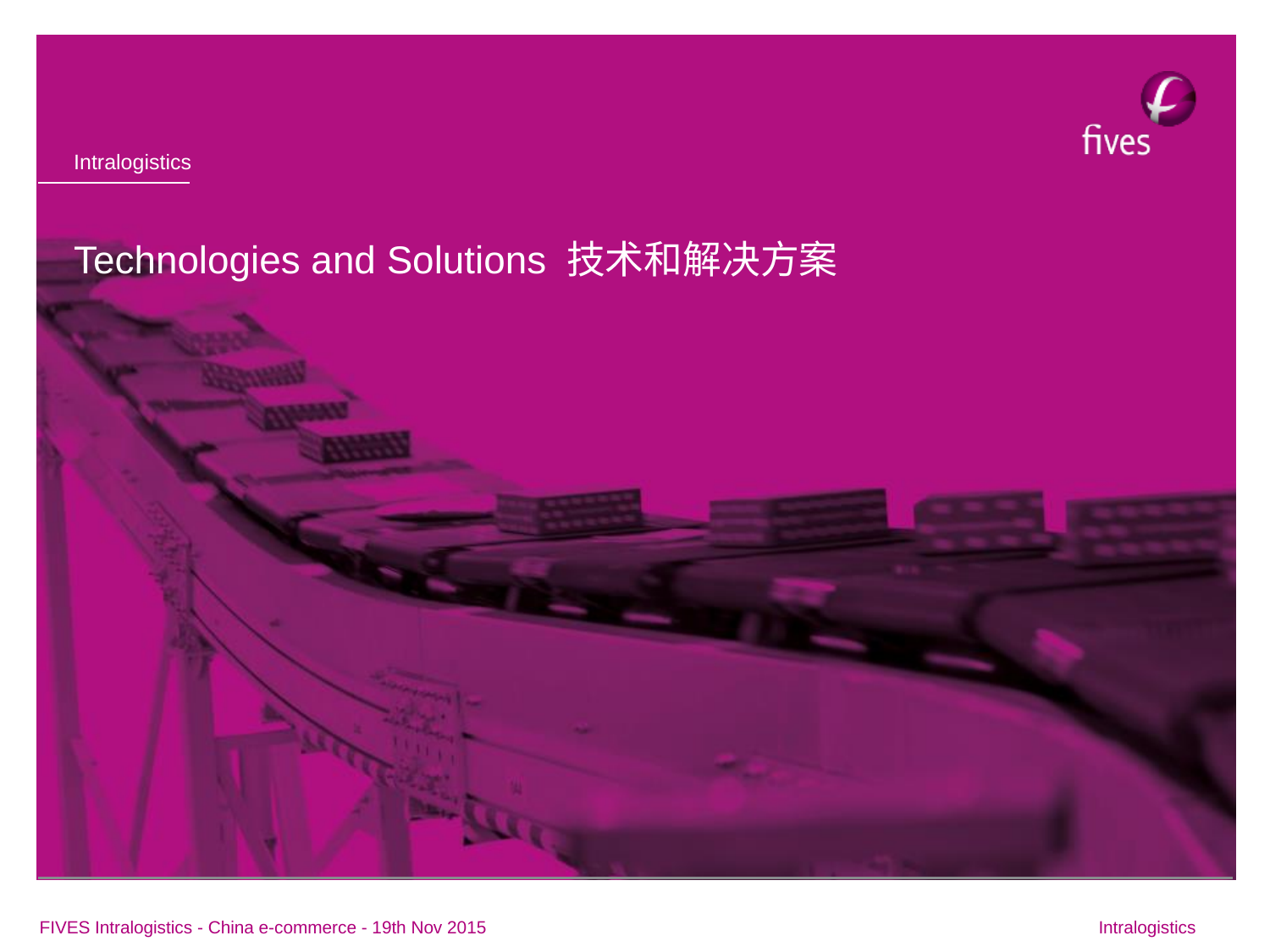

# Technologies and Solutions 技术和解决方案

FIVES Intralogistics - China e-commerce - 19th Nov 2015